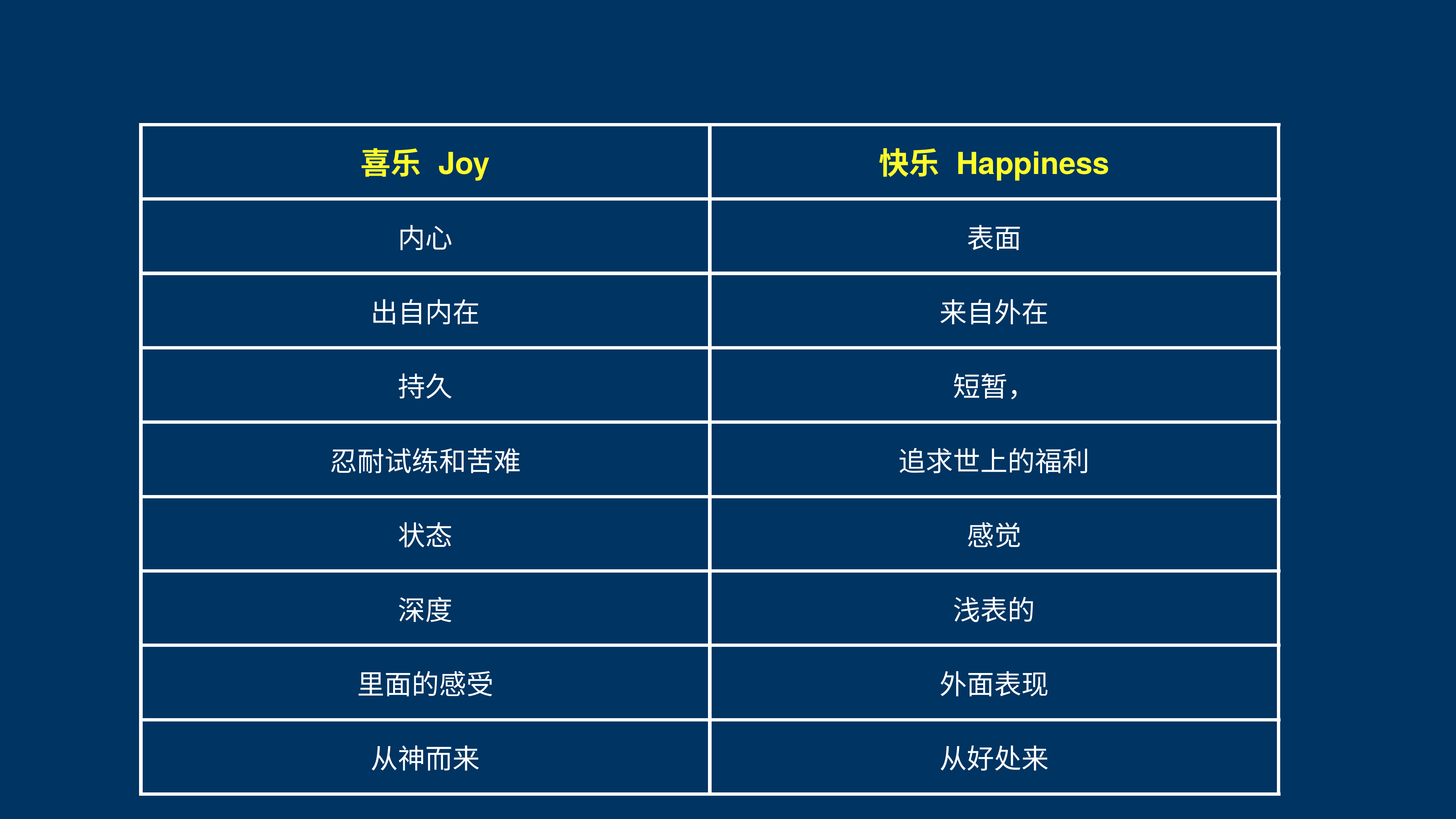

#
| 喜乐 Joy | 快乐 Happiness |
| --- | --- |
| 内心 | 表面 |
| 出自内在 | 来自外在 |
| 持久 | 短暂， |
| 忍耐试练和苦难 | 追求世上的福利 |
| 状态 | 感觉 |
| 深度 | 浅表的 |
| 里面的感受 | 外面表现 |
| 从神而来 | 从好处来 |